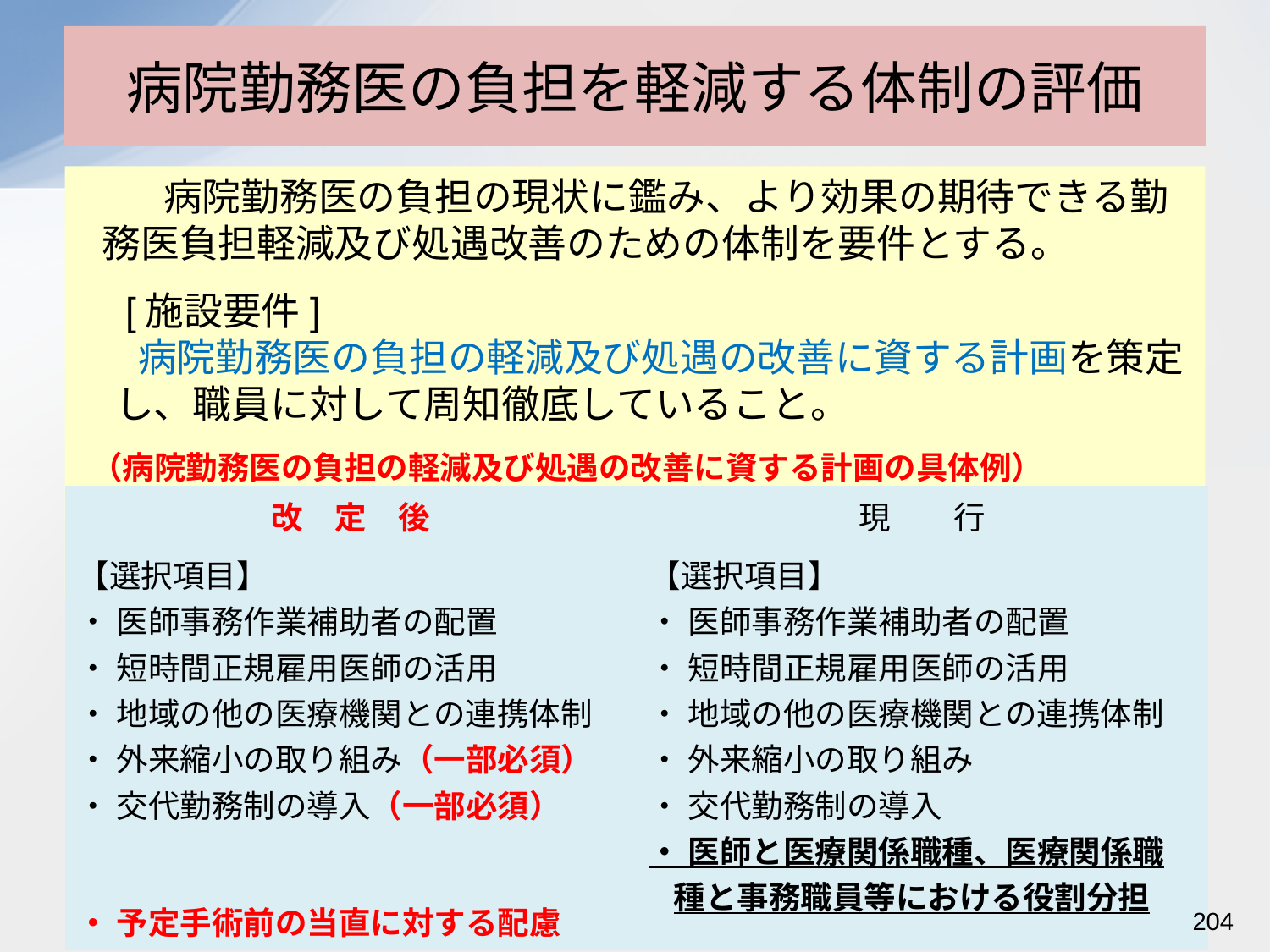

# 病院勤務医の負担を軽減する体制の評価
　　 病院勤務医の負担の現状に鑑み、より効果の期待できる勤務医負担軽減及び処遇改善のための体制を要件とする。
　[施設要件]
　 病院勤務医の負担の軽減及び処遇の改善に資する計画を策定し、職員に対して周知徹底していること。
（病院勤務医の負担の軽減及び処遇の改善に資する計画の具体例）
| 改　定　後 | 現　　行 |
| --- | --- |
| 【選択項目】 ・ 医師事務作業補助者の配置 ・ 短時間正規雇用医師の活用 ・ 地域の他の医療機関との連携体制 ・ 外来縮小の取り組み（一部必須） ・ 交代勤務制の導入（一部必須） ・ 予定手術前の当直に対する配慮 | 【選択項目】 ・ 医師事務作業補助者の配置 ・ 短時間正規雇用医師の活用 ・ 地域の他の医療機関との連携体制 ・ 外来縮小の取り組み ・ 交代勤務制の導入 ・ 医師と医療関係職種、医療関係職種と事務職員等における役割分担 |
204